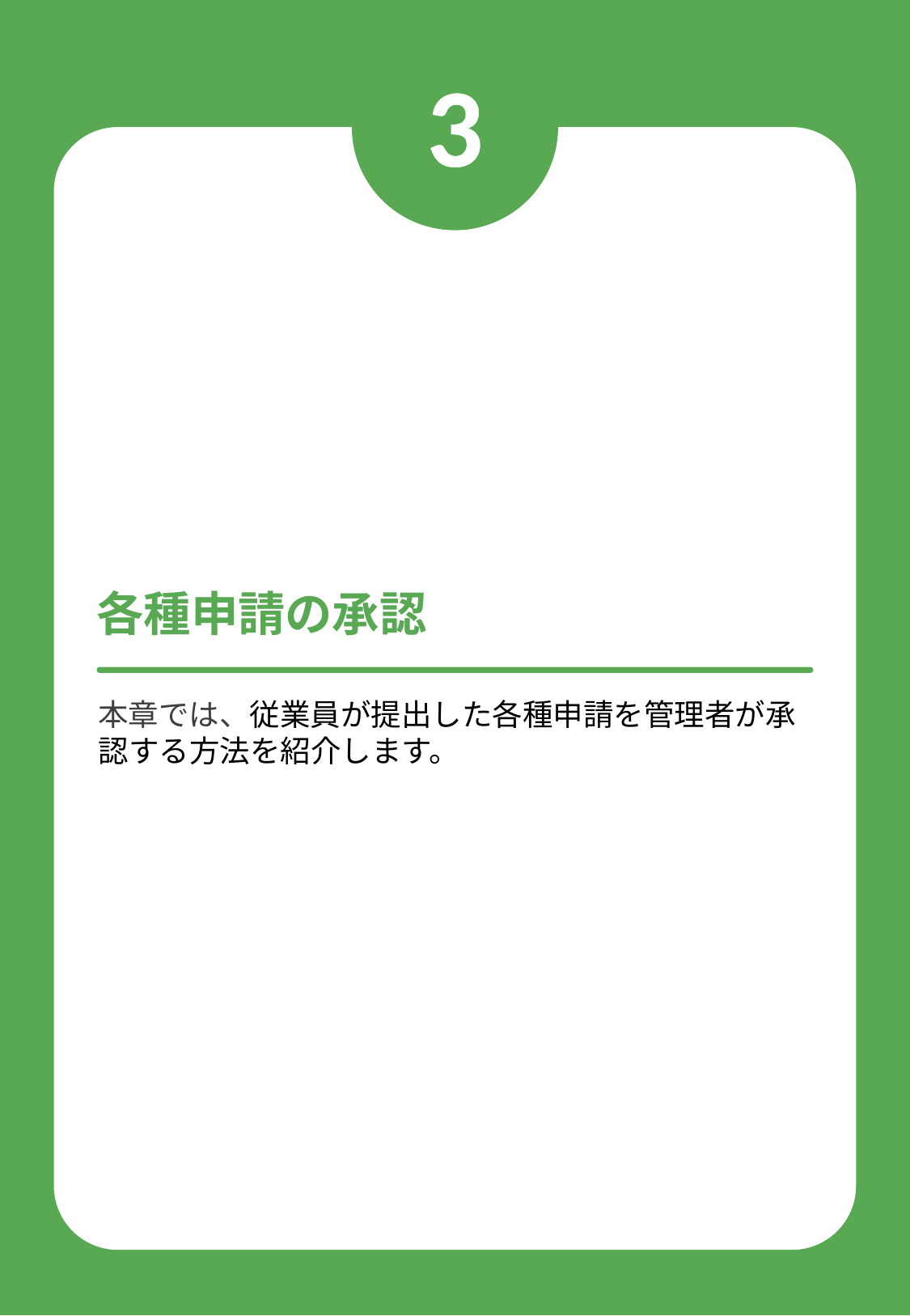

3

各種申請の承認

本章では、従業員が提出した各種申請を管理者が承認する方法を紹介します。